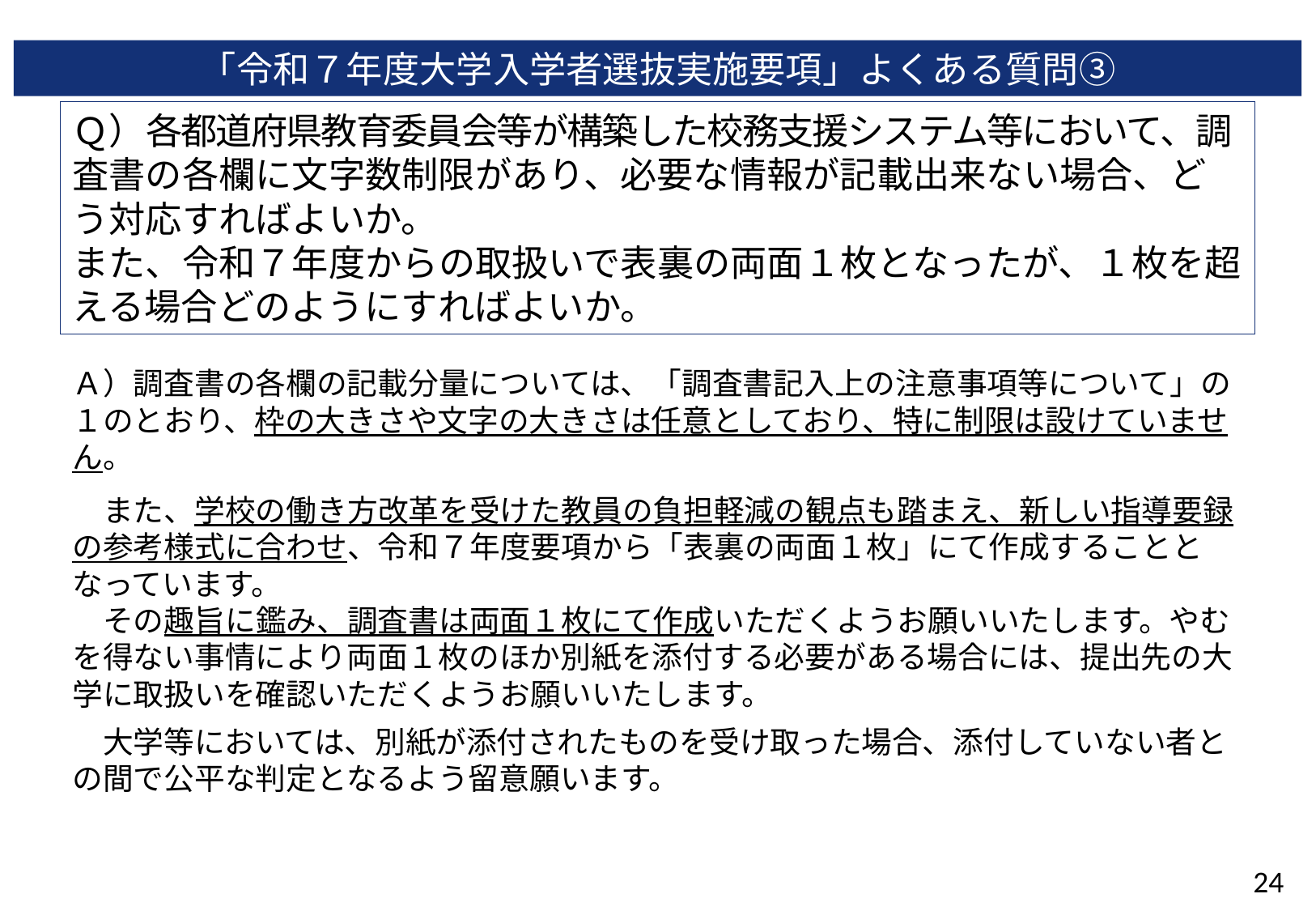

「令和７年度大学入学者選抜実施要項」よくある質問③
Ｑ）各都道府県教育委員会等が構築した校務支援システム等において、調査書の各欄に文字数制限があり、必要な情報が記載出来ない場合、どう対応すればよいか。
また、令和７年度からの取扱いで表裏の両面１枚となったが、１枚を超える場合どのようにすればよいか。
Ａ）調査書の各欄の記載分量については、「調査書記入上の注意事項等について」の１のとおり、枠の大きさや文字の大きさは任意としており、特に制限は設けていません。

　また、学校の働き方改革を受けた教員の負担軽減の観点も踏まえ、新しい指導要録の参考様式に合わせ、令和７年度要項から「表裏の両面１枚」にて作成することとなっています。
　その趣旨に鑑み、調査書は両面１枚にて作成いただくようお願いいたします。やむを得ない事情により両面１枚のほか別紙を添付する必要がある場合には、提出先の大学に取扱いを確認いただくようお願いいたします。

　大学等においては、別紙が添付されたものを受け取った場合、添付していない者との間で公平な判定となるよう留意願います。
24